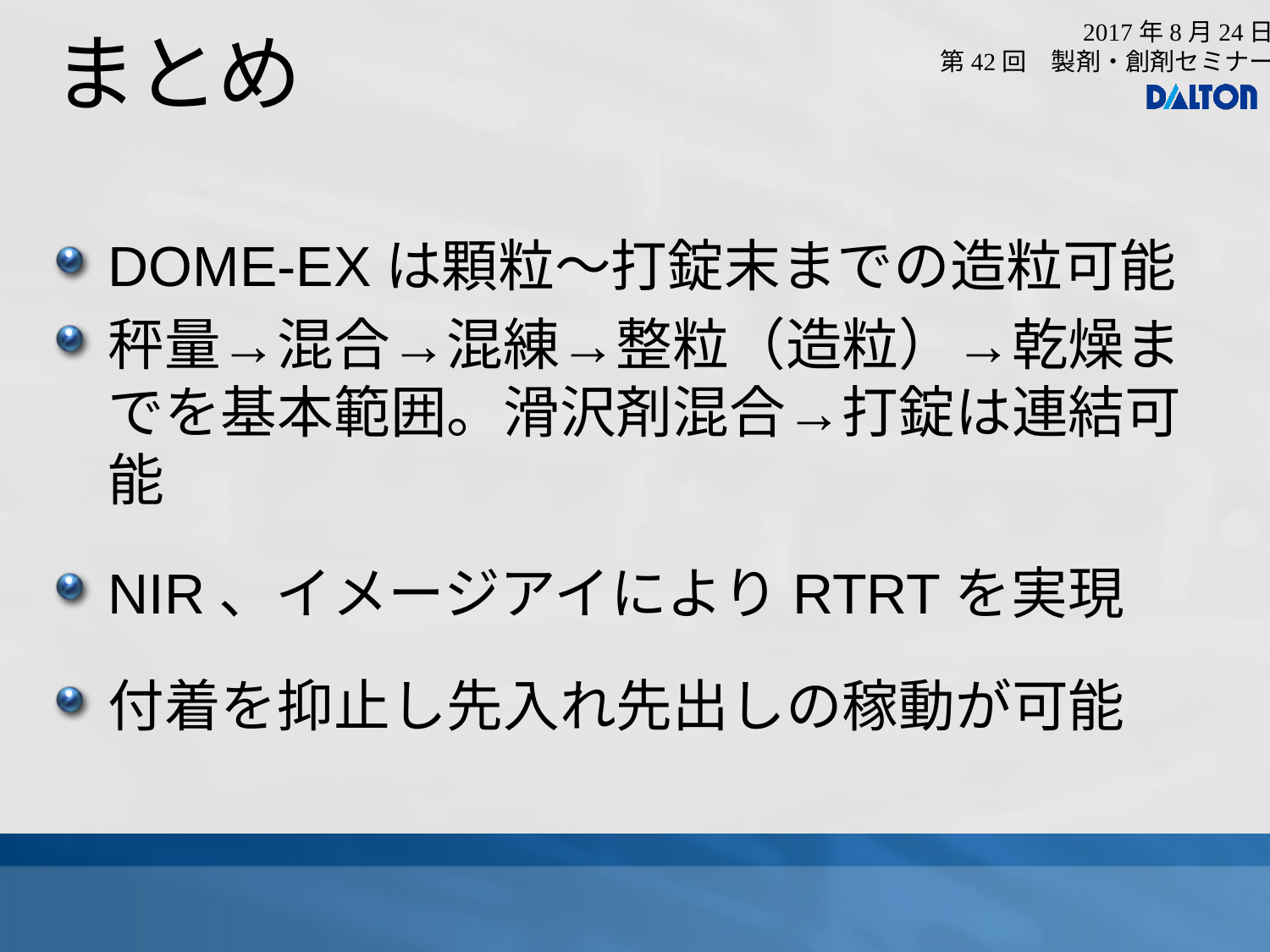

# まとめ
DOME-EXは顆粒～打錠末までの造粒可能
秤量→混合→混練→整粒（造粒）→乾燥までを基本範囲。滑沢剤混合→打錠は連結可能
NIR、イメージアイによりRTRTを実現
付着を抑止し先入れ先出しの稼動が可能